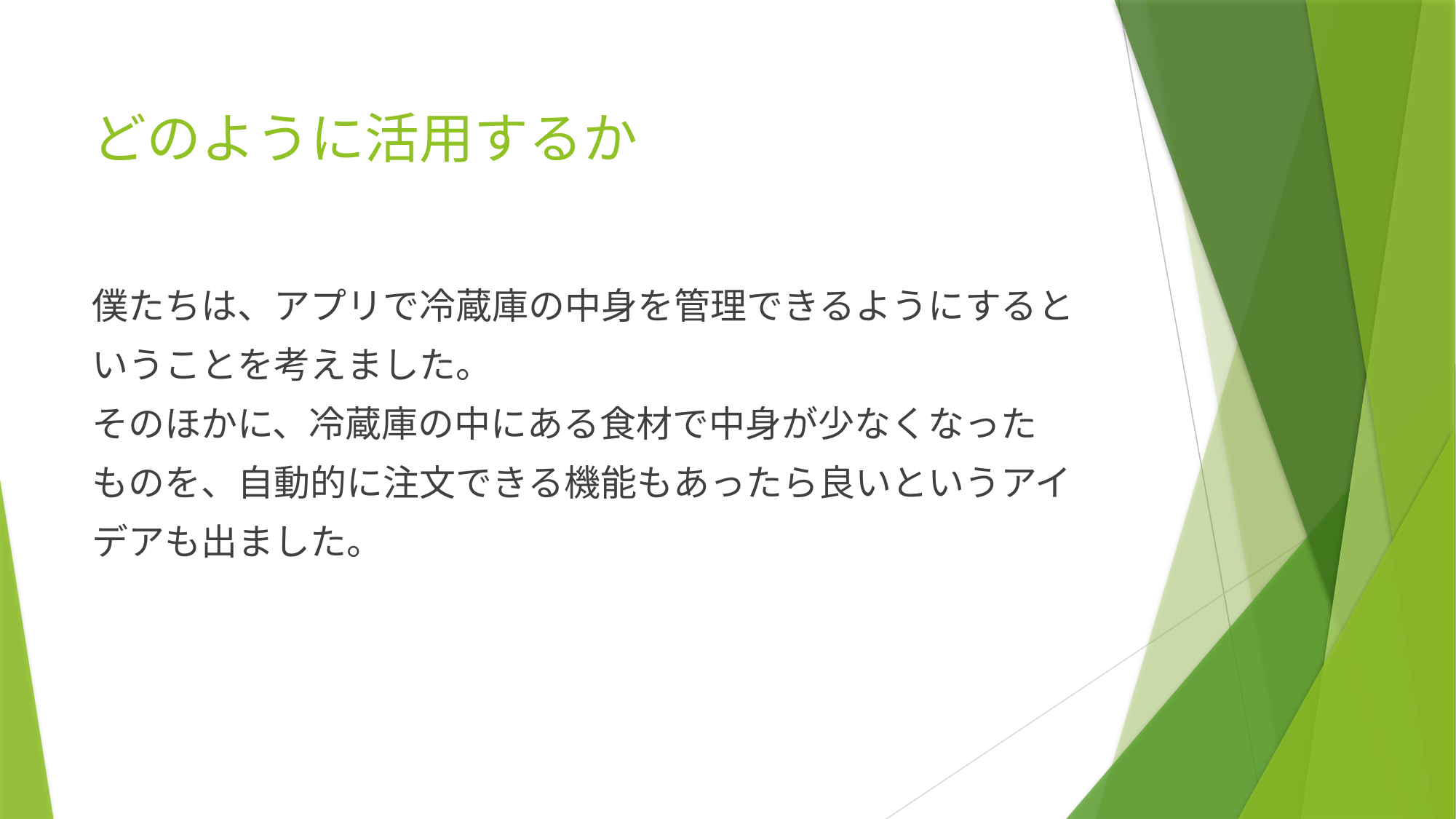

# どのように活用するか
僕たちは、アプリで冷蔵庫の中身を管理できるようにすると
いうことを考えました。
そのほかに、冷蔵庫の中にある食材で中身が少なくなった
ものを、自動的に注文できる機能もあったら良いというアイ
デアも出ました。